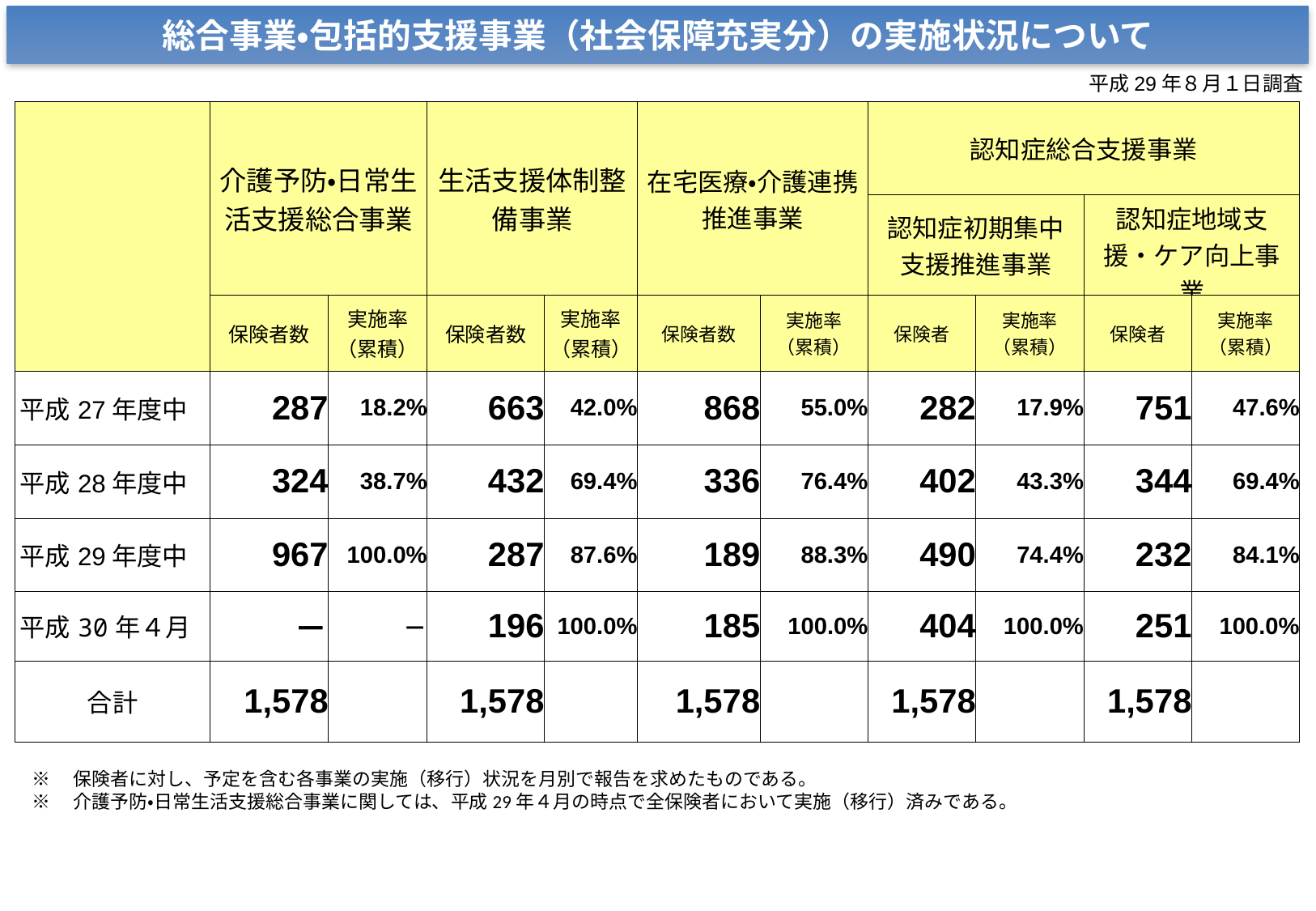

総合事業・包括的支援事業（社会保障充実分）の実施状況について
平成29年８月１日調査
|  | 介護予防・日常生活支援総合事業 |  | 生活支援体制整備事業 |  | 在宅医療・介護連携推進事業 |  | 認知症総合支援事業 |  |  |  |
| --- | --- | --- | --- | --- | --- | --- | --- | --- | --- | --- |
|  |  |  |  |  |  |  | 認知症初期集中支援推進事業 |  | 認知症地域支援・ケア向上事業 |  |
|  | 保険者数 | 実施率 （累積） | 保険者数 | 実施率 （累積） | 保険者数 | 実施率 （累積） | 保険者 | 実施率 （累積） | 保険者 | 実施率 （累積） |
| 平成27年度中 | 287 | 18.2% | 663 | 42.0% | 868 | 55.0% | 282 | 17.9% | 751 | 47.6% |
| 平成28年度中 | 324 | 38.7% | 432 | 69.4% | 336 | 76.4% | 402 | 43.3% | 344 | 69.4% |
| 平成29年度中 | 967 | 100.0% | 287 | 87.6% | 189 | 88.3% | 490 | 74.4% | 232 | 84.1% |
| 平成30年４月 | － | － | 196 | 100.0% | 185 | 100.0% | 404 | 100.0% | 251 | 100.0% |
| 合計 | 1,578 |  | 1,578 |  | 1,578 |  | 1,578 |  | 1,578 |  |
※　保険者に対し、予定を含む各事業の実施（移行）状況を月別で報告を求めたものである。
※　介護予防・日常生活支援総合事業に関しては、平成29年４月の時点で全保険者において実施（移行）済みである。